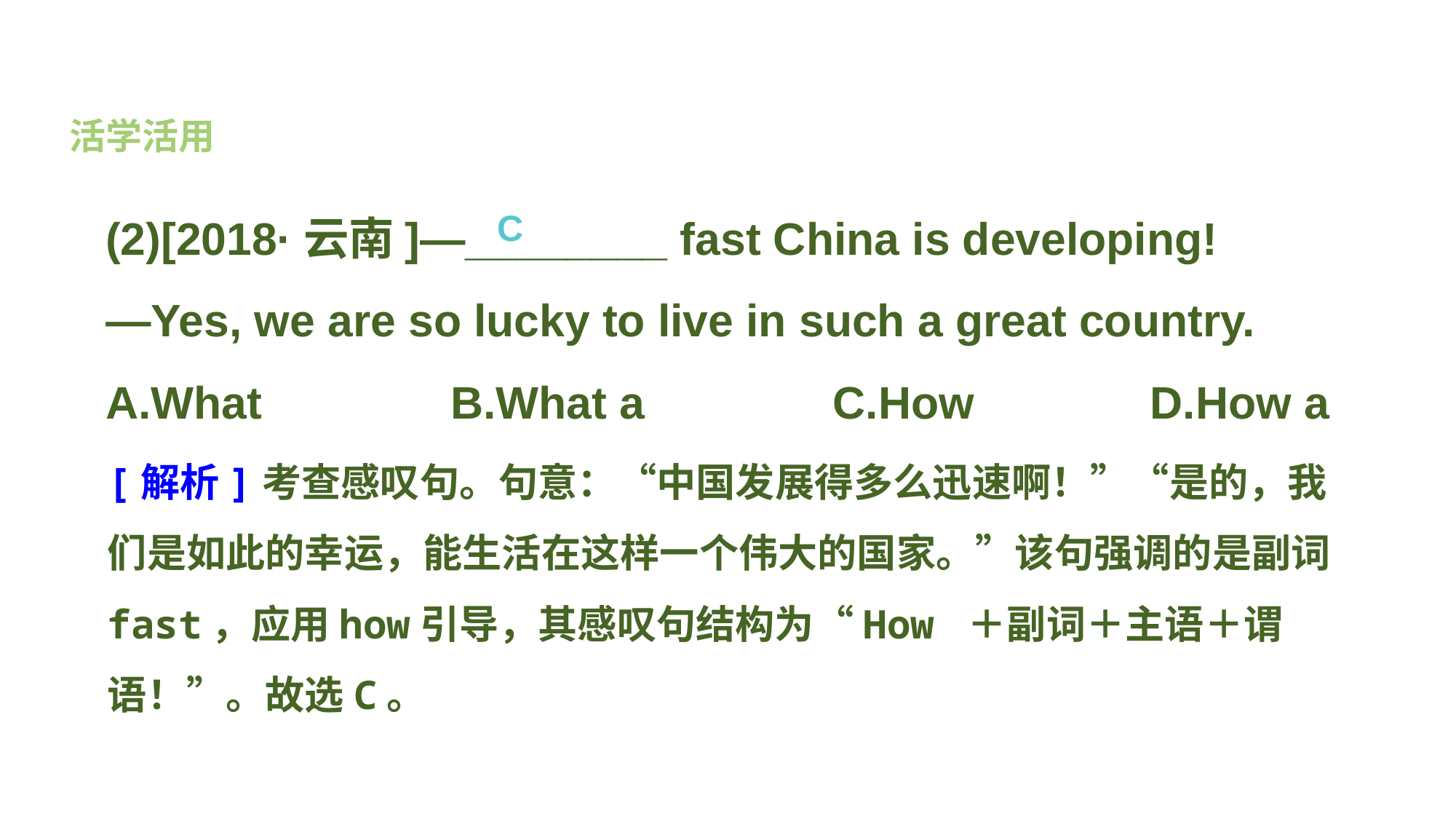

活学活用
(2)[2018·云南]—________ fast China is developing!
—Yes, we are so lucky to live in such a great country.
A.What               B.What a               C.How              D.How a
C
[解析]考查感叹句。句意：“中国发展得多么迅速啊！”“是的，我们是如此的幸运，能生活在这样一个伟大的国家。”该句强调的是副词fast，应用how引导，其感叹句结构为“How ＋副词＋主语＋谓语！”。故选C。